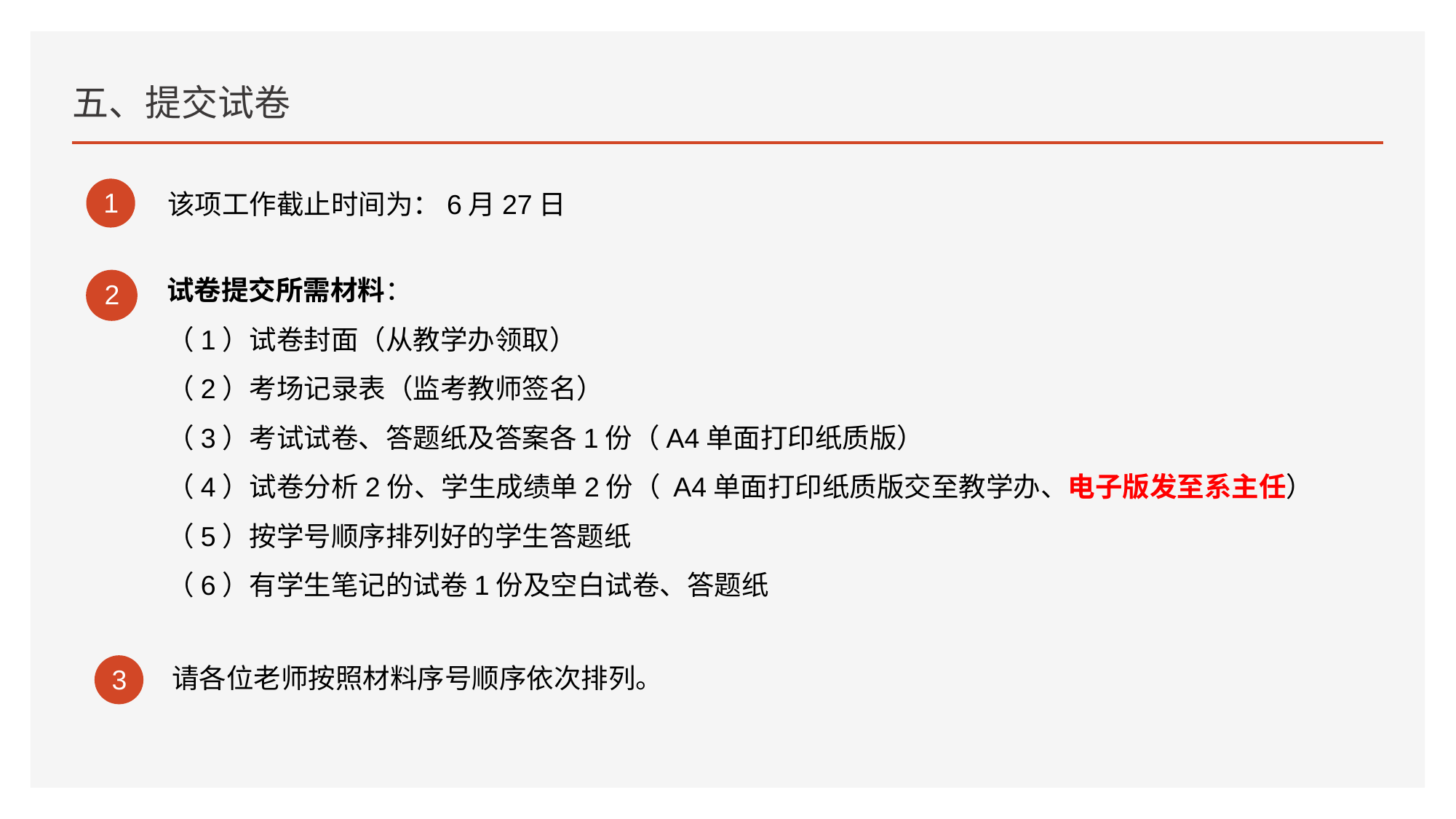

五、提交试卷

1
该项工作截止时间为：6月27日
试卷提交所需材料：
（1）试卷封面（从教学办领取）
（2）考场记录表（监考教师签名）
（3）考试试卷、答题纸及答案各1份（A4单面打印纸质版）
（4）试卷分析2份、学生成绩单2份（ A4单面打印纸质版交至教学办、电子版发至系主任）
（5）按学号顺序排列好的学生答题纸
（6）有学生笔记的试卷1份及空白试卷、答题纸

2

3
请各位老师按照材料序号顺序依次排列。